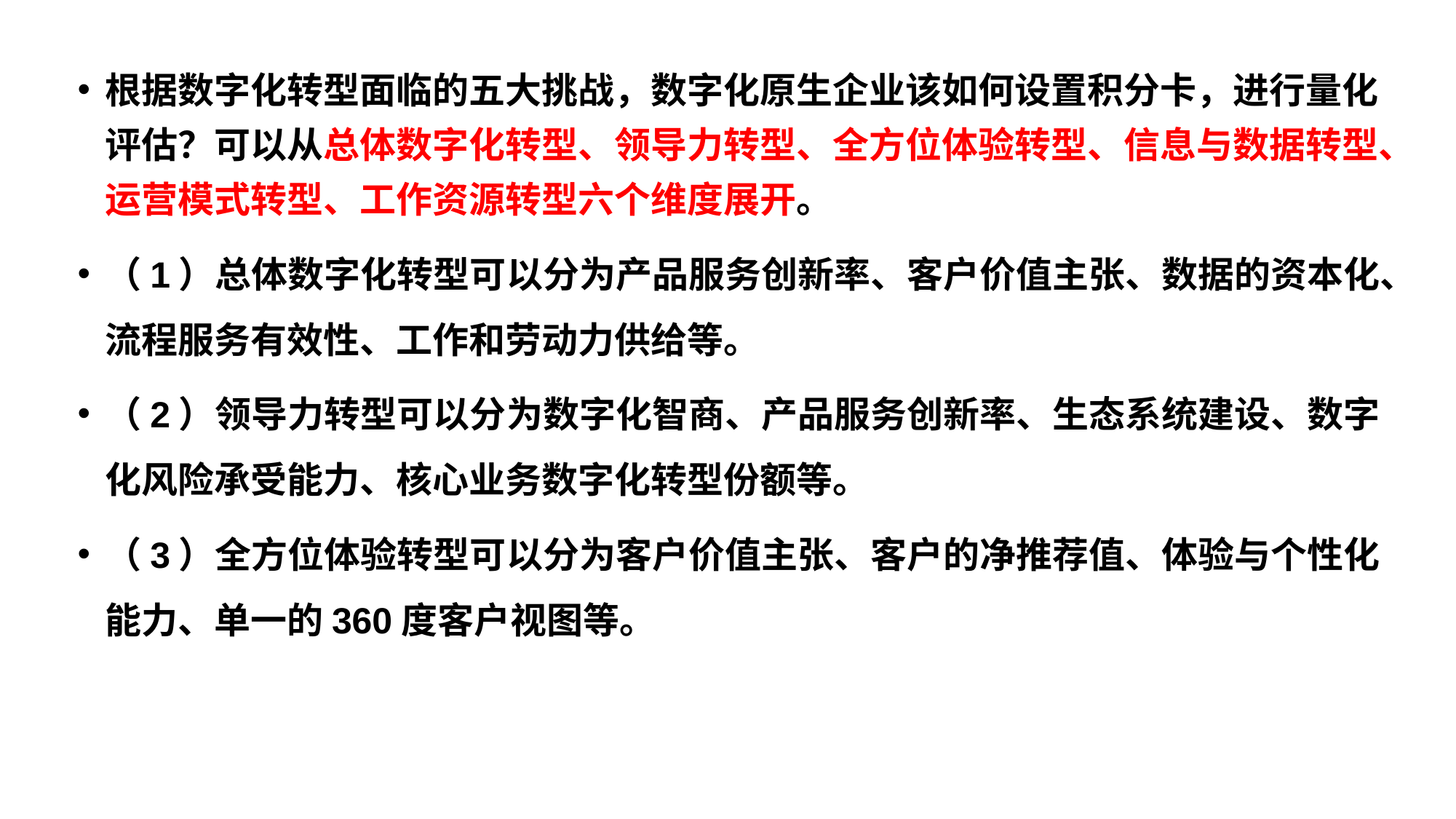

根据数字化转型面临的五大挑战，数字化原生企业该如何设置积分卡，进行量化评估？可以从总体数字化转型、领导力转型、全方位体验转型、信息与数据转型、运营模式转型、工作资源转型六个维度展开。
（1）总体数字化转型可以分为产品服务创新率、客户价值主张、数据的资本化、流程服务有效性、工作和劳动力供给等。
（2）领导力转型可以分为数字化智商、产品服务创新率、生态系统建设、数字化风险承受能力、核心业务数字化转型份额等。
（3）全方位体验转型可以分为客户价值主张、客户的净推荐值、体验与个性化能力、单一的360度客户视图等。